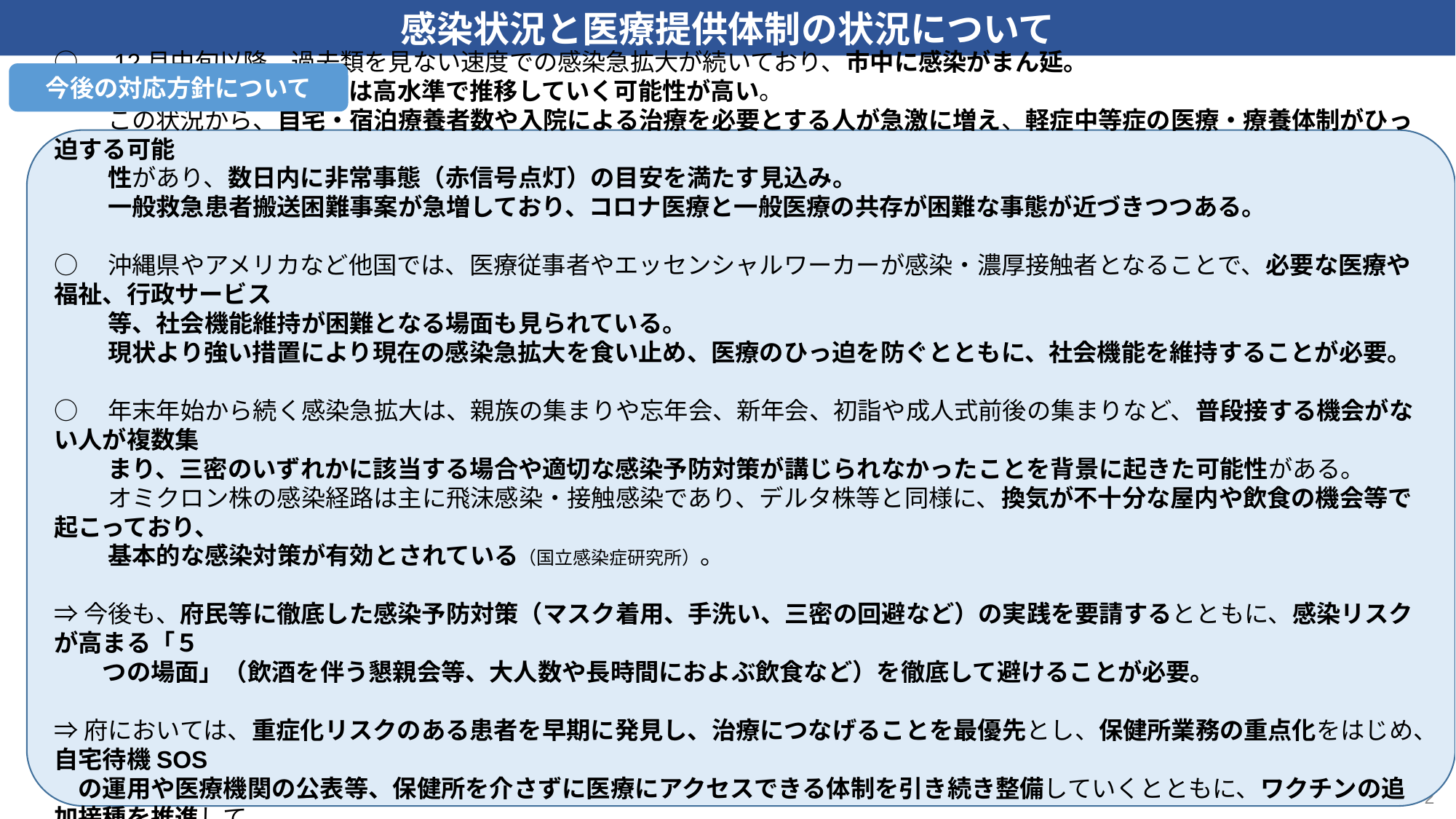

感染状況と医療提供体制の状況について
今後の対応方針について
○　12月中旬以降、過去類を見ない速度での感染急拡大が続いており、市中に感染がまん延。
　　 今後も、更なる拡大又は高水準で推移していく可能性が高い。
　　 この状況から、自宅・宿泊療養者数や入院による治療を必要とする人が急激に増え、軽症中等症の医療・療養体制がひっ迫する可能
　　 性があり、数日内に非常事態（赤信号点灯）の目安を満たす見込み。
　　 一般救急患者搬送困難事案が急増しており、コロナ医療と一般医療の共存が困難な事態が近づきつつある。

○　沖縄県やアメリカなど他国では、医療従事者やエッセンシャルワーカーが感染・濃厚接触者となることで、必要な医療や福祉、行政サービス
　　 等、社会機能維持が困難となる場面も見られている。
　　 現状より強い措置により現在の感染急拡大を食い止め、医療のひっ迫を防ぐとともに、社会機能を維持することが必要。

○　年末年始から続く感染急拡大は、親族の集まりや忘年会、新年会、初詣や成人式前後の集まりなど、普段接する機会がない人が複数集
　　 まり、三密のいずれかに該当する場合や適切な感染予防対策が講じられなかったことを背景に起きた可能性がある。
　　 オミクロン株の感染経路は主に飛沫感染・接触感染であり、デルタ株等と同様に、換気が不十分な屋内や飲食の機会等で起こっており、
　　 基本的な感染対策が有効とされている（国立感染症研究所）。

⇒今後も、府民等に徹底した感染予防対策（マスク着用、手洗い、三密の回避など）の実践を要請するとともに、感染リスクが高まる「５
　　つの場面」（飲酒を伴う懇親会等、大人数や長時間におよぶ飲食など）を徹底して避けることが必要。

⇒府においては、重症化リスクのある患者を早期に発見し、治療につなげることを最優先とし、保健所業務の重点化をはじめ、自宅待機SOS
　の運用や医療機関の公表等、保健所を介さずに医療にアクセスできる体制を引き続き整備していくとともに、ワクチンの追加接種を推進して
　いく。

2